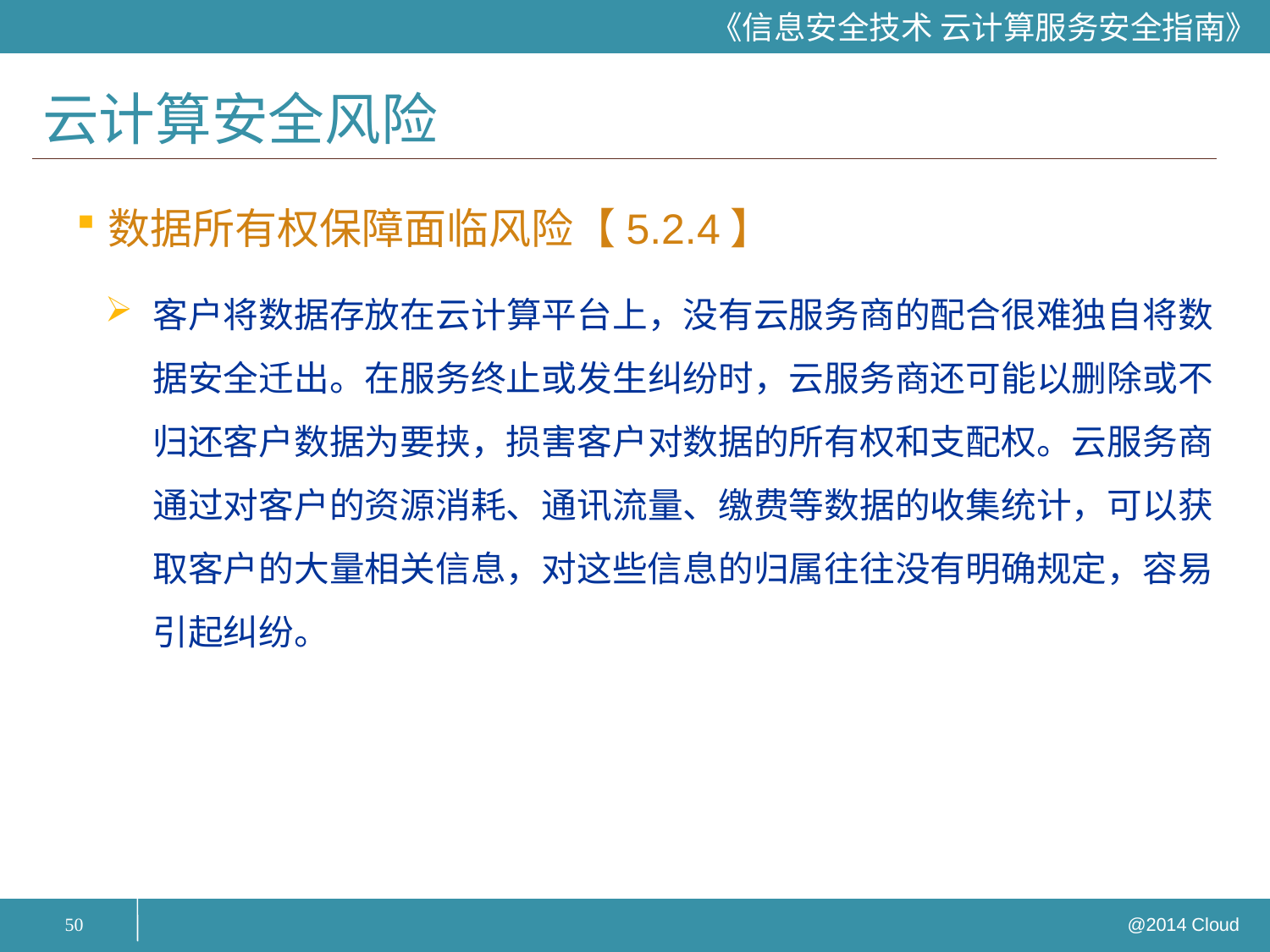

# 云计算安全风险
数据所有权保障面临风险【5.2.4】
客户将数据存放在云计算平台上，没有云服务商的配合很难独自将数据安全迁出。在服务终止或发生纠纷时，云服务商还可能以删除或不归还客户数据为要挟，损害客户对数据的所有权和支配权。云服务商通过对客户的资源消耗、通讯流量、缴费等数据的收集统计，可以获取客户的大量相关信息，对这些信息的归属往往没有明确规定，容易引起纠纷。
50